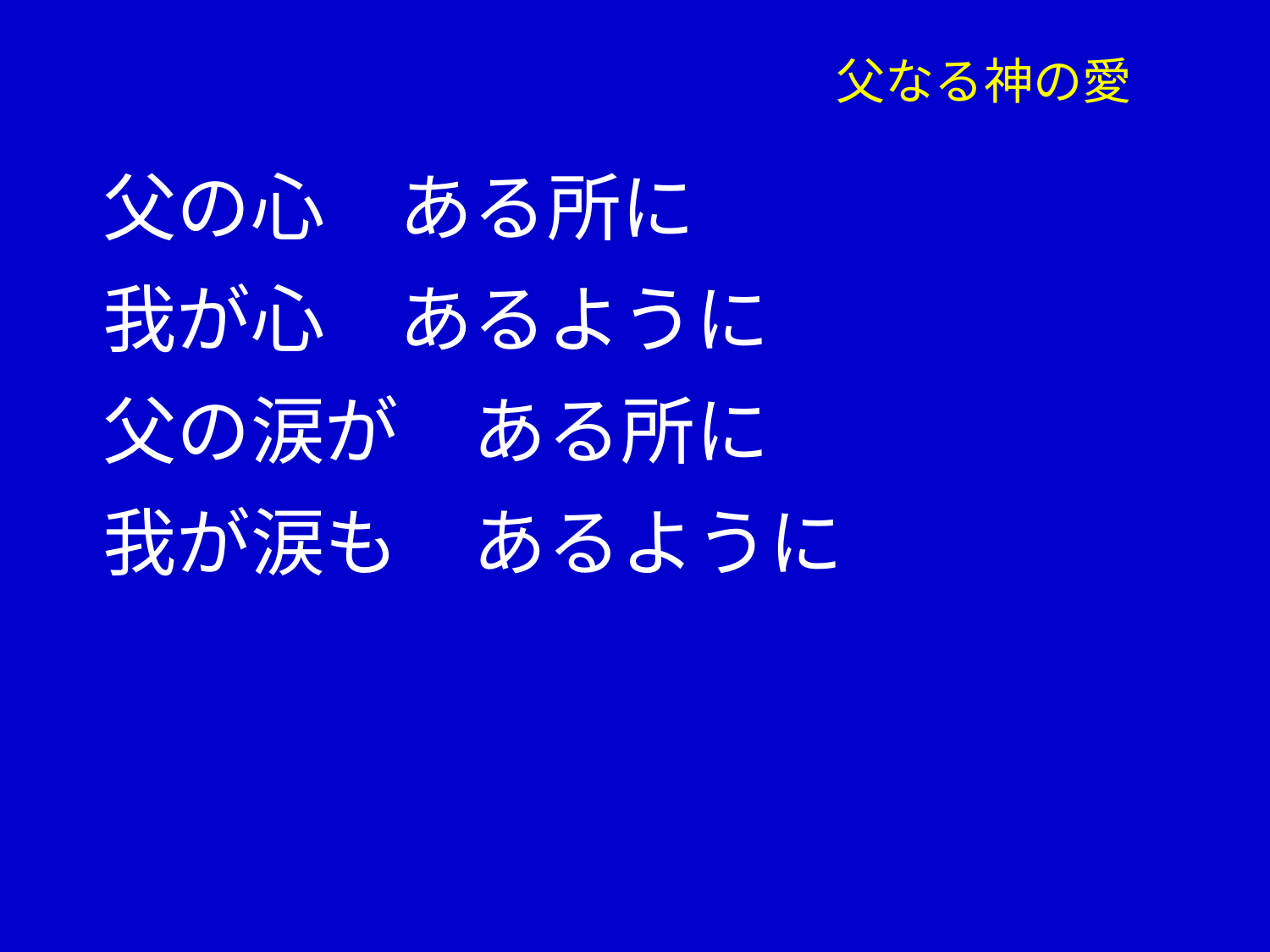

# 父なる神の愛
父の心　ある所に
我が心　あるように
父の涙が　ある所に
我が涙も　あるように